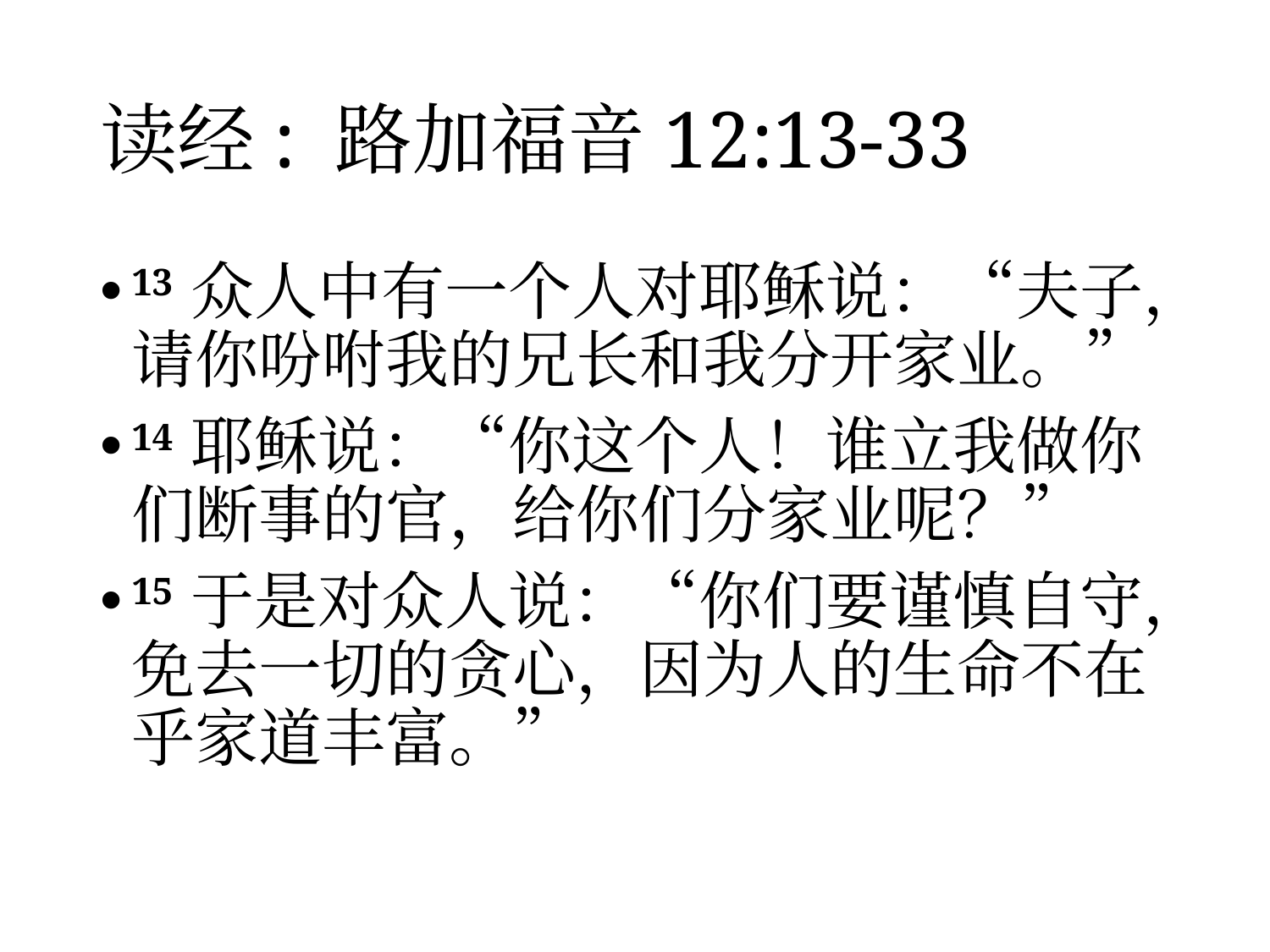

# 读经: 路加福音12:13-33
13 众人中有一个人对耶稣说：“夫子，请你吩咐我的兄长和我分开家业。”
14 耶稣说：“你这个人！谁立我做你们断事的官，给你们分家业呢？”
15 于是对众人说：“你们要谨慎自守，免去一切的贪心，因为人的生命不在乎家道丰富。”